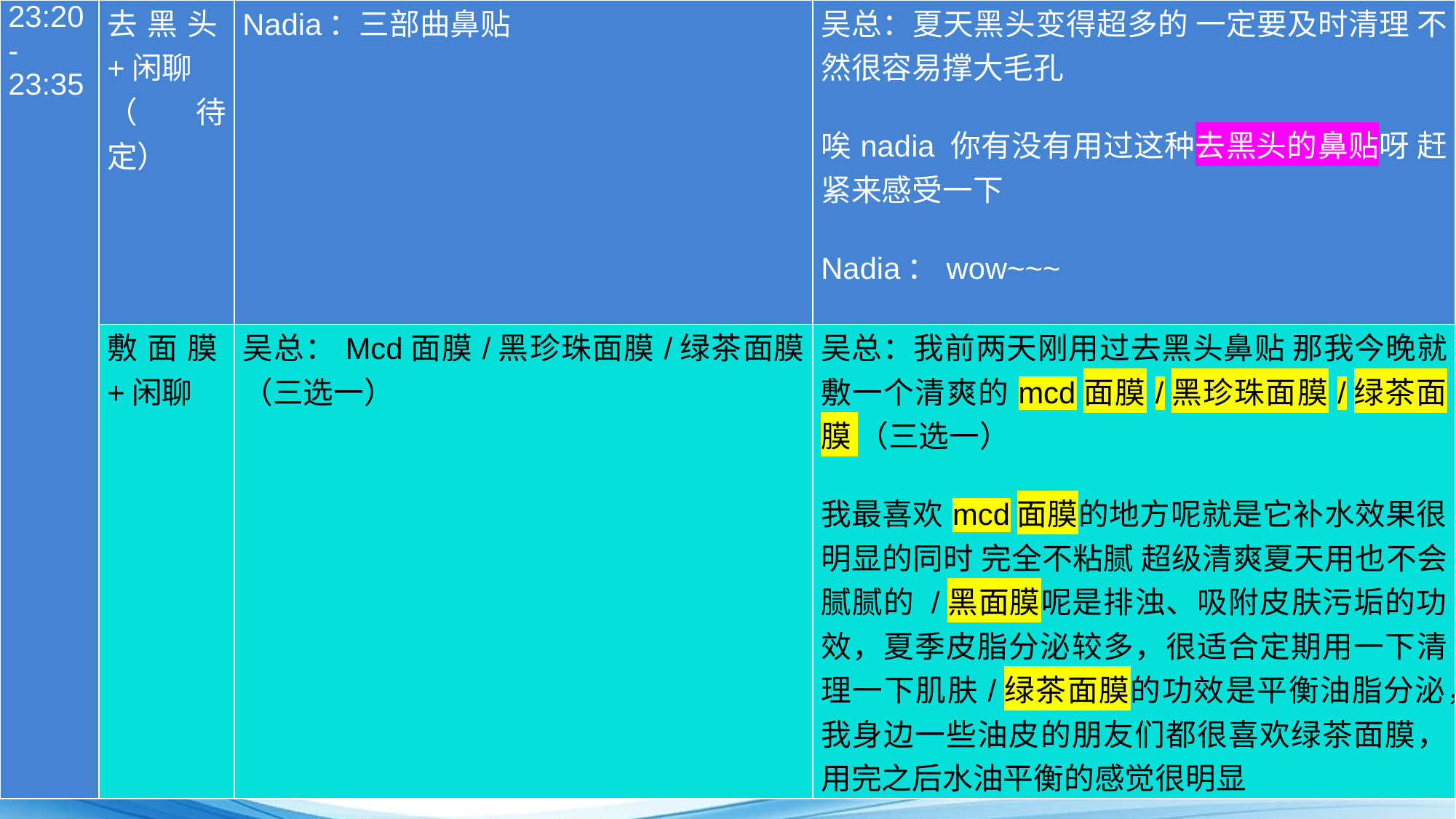

| 23:20-23:35 | 去黑头+闲聊 （待定） | Nadia：三部曲鼻贴 | 吴总：夏天黑头变得超多的 一定要及时清理 不然很容易撑大毛孔 唉nadia 你有没有用过这种去黑头的鼻贴呀 赶紧来感受一下 Nadia：wow~~~ |
| --- | --- | --- | --- |
|  | 敷面膜+闲聊 | 吴总：Mcd面膜/黑珍珠面膜/绿茶面膜（三选一） | 吴总：我前两天刚用过去黑头鼻贴 那我今晚就敷一个清爽的mcd面膜/黑珍珠面膜/绿茶面膜 （三选一） 我最喜欢mcd面膜的地方呢就是它补水效果很明显的同时 完全不粘腻 超级清爽夏天用也不会腻腻的 /黑面膜呢是排浊、吸附皮肤污垢的功效，夏季皮脂分泌较多，很适合定期用一下清理一下肌肤/绿茶面膜的功效是平衡油脂分泌，我身边一些油皮的朋友们都很喜欢绿茶面膜，用完之后水油平衡的感觉很明显 |